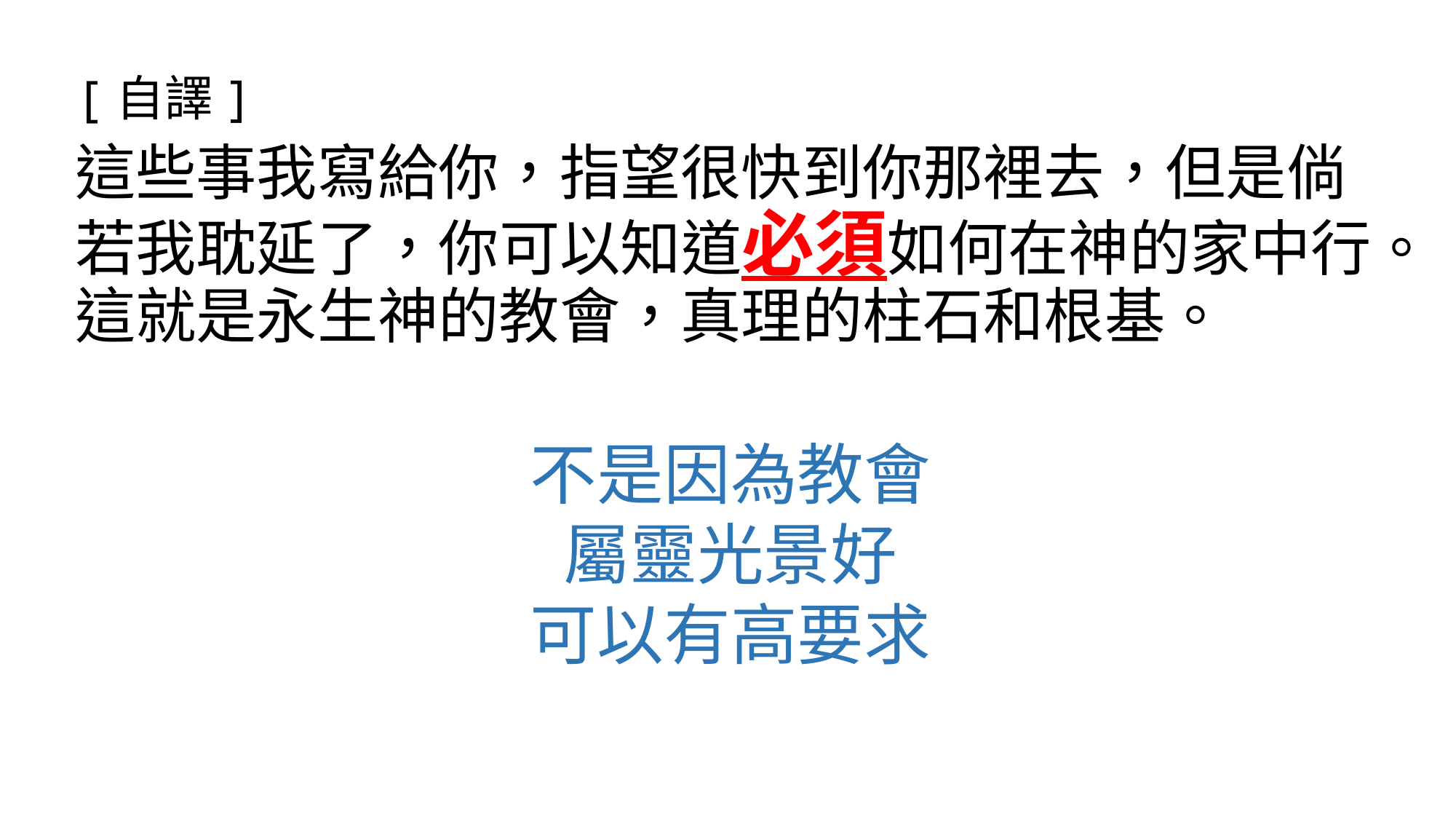

[自譯]
這些事我寫給你，指望很快到你那裡去，但是倘若我耽延了，你可以知道必須如何在神的家中行。這就是永生神的教會，真理的柱石和根基。

不是因為教會
屬靈光景好
可以有高要求